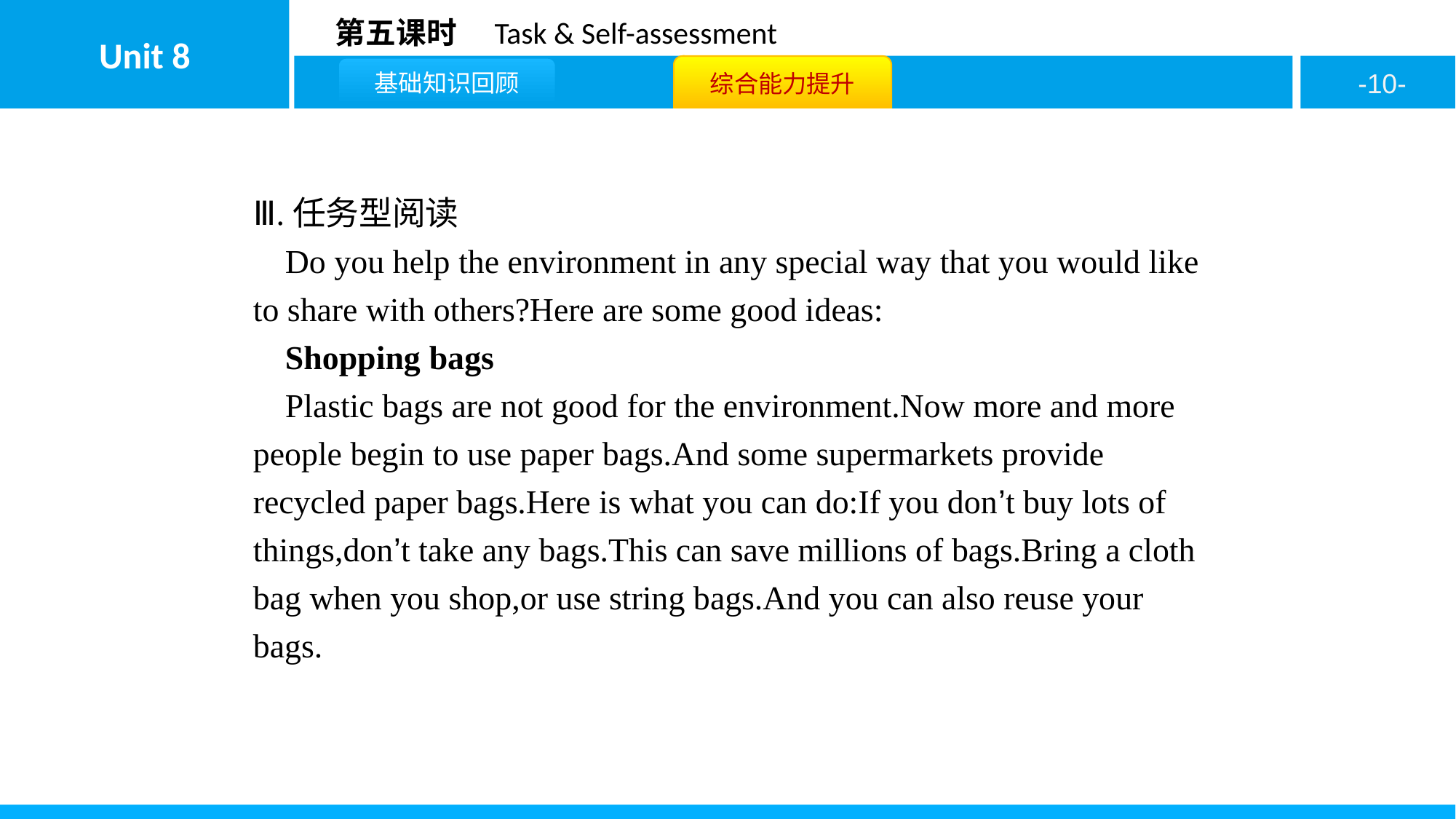

Ⅲ.任务型阅读
Do you help the environment in any special way that you would like to share with others?Here are some good ideas:
Shopping bags
Plastic bags are not good for the environment.Now more and more people begin to use paper bags.And some supermarkets provide recycled paper bags.Here is what you can do:If you don’t buy lots of things,don’t take any bags.This can save millions of bags.Bring a cloth bag when you shop,or use string bags.And you can also reuse your bags.